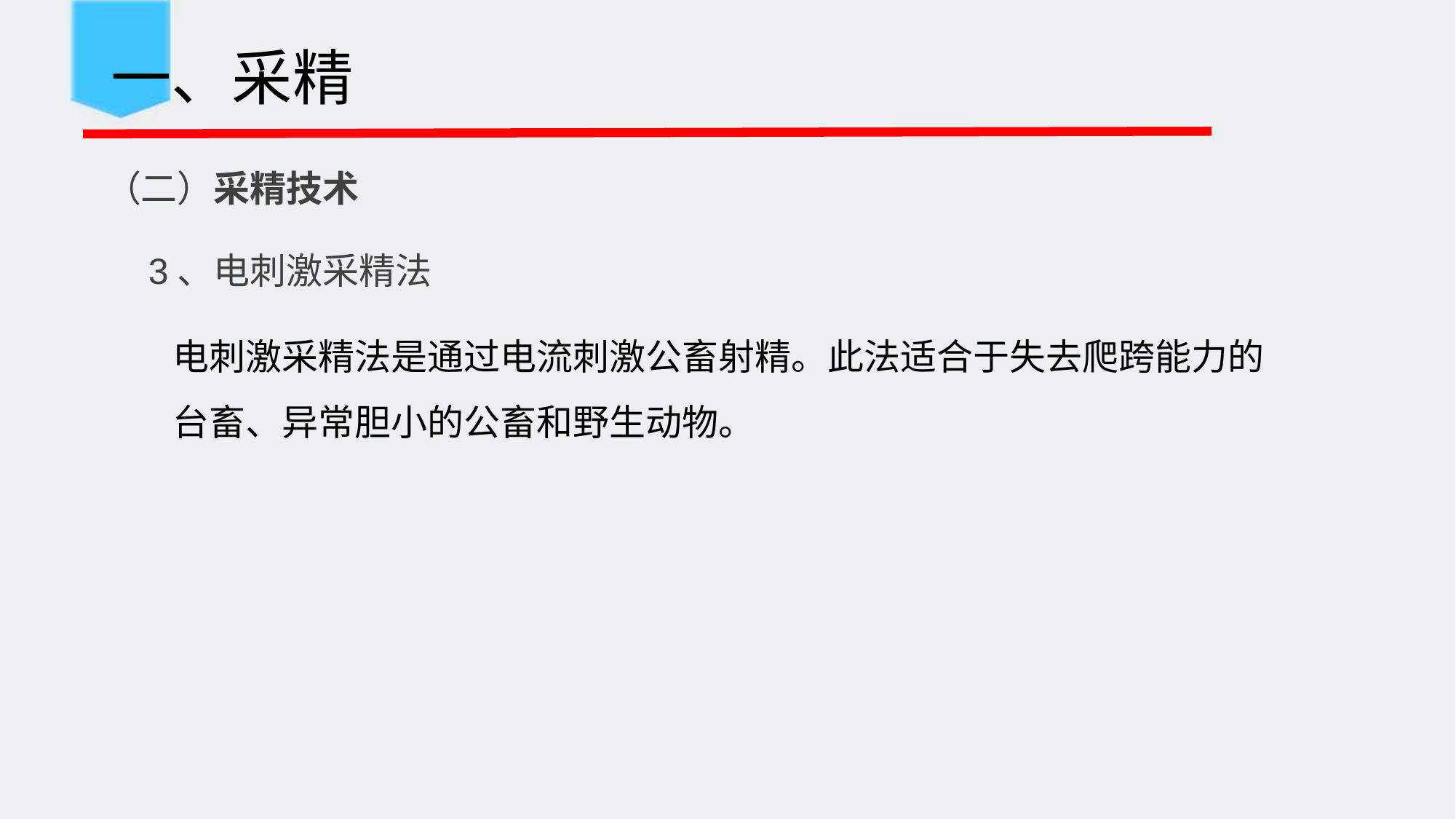

一、采精
  （二）采精技术

3、电刺激采精法
电刺激采精法是通过电流刺激公畜射精。此法适合于失去爬跨能力的台畜、异常胆小的公畜和野生动物。